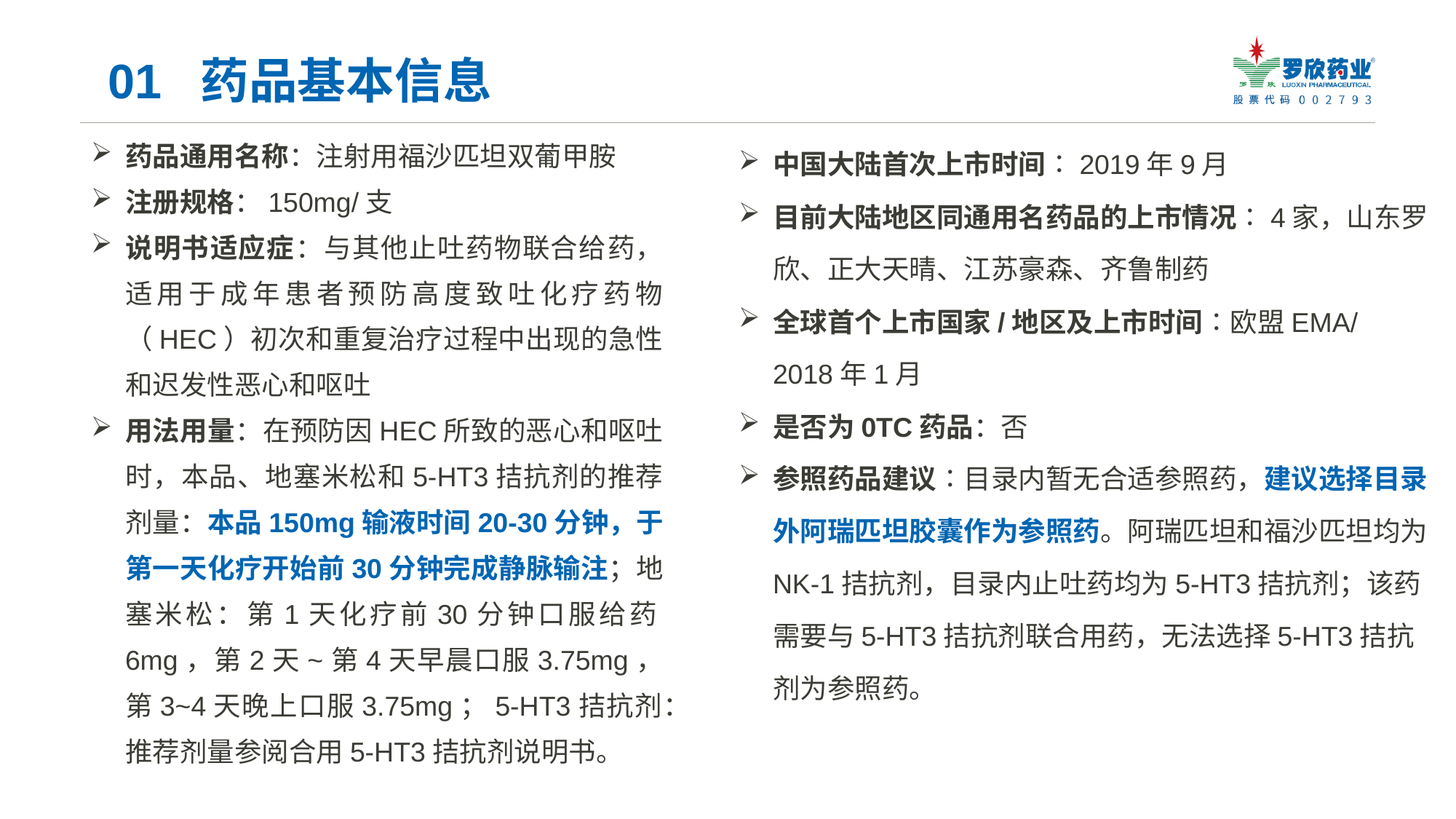

01  药品基本信息
药品通用名称：注射用福沙匹坦双葡甲胺
注册规格：150mg/支
说明书适应症：与其他止吐药物联合给药，适用于成年患者预防高度致吐化疗药物（HEC）初次和重复治疗过程中出现的急性和迟发性恶心和呕吐
用法用量：在预防因HEC所致的恶心和呕吐时，本品、地塞米松和5-HT3拮抗剂的推荐剂量：本品150mg输液时间20-30分钟，于第一天化疗开始前30分钟完成静脉输注；地塞米松：第1天化疗前30分钟口服给药6mg，第2天~第4天早晨口服3.75mg，第3~4天晚上口服3.75mg；5-HT3拮抗剂：推荐剂量参阅合用5-HT3拮抗剂说明书。
中国大陆首次上市时间∶2019年9月
目前大陆地区同通用名药品的上市情况∶4家，山东罗欣、正大天晴、江苏豪森、齐鲁制药
全球首个上市国家/地区及上市时间∶欧盟EMA/     2018年1月
是否为0TC药品：否
参照药品建议∶目录内暂无合适参照药，建议选择目录外阿瑞匹坦胶囊作为参照药。阿瑞匹坦和福沙匹坦均为NK-1拮抗剂，目录内止吐药均为5-HT3拮抗剂；该药需要与5-HT3拮抗剂联合用药，无法选择5-HT3拮抗剂为参照药。
3